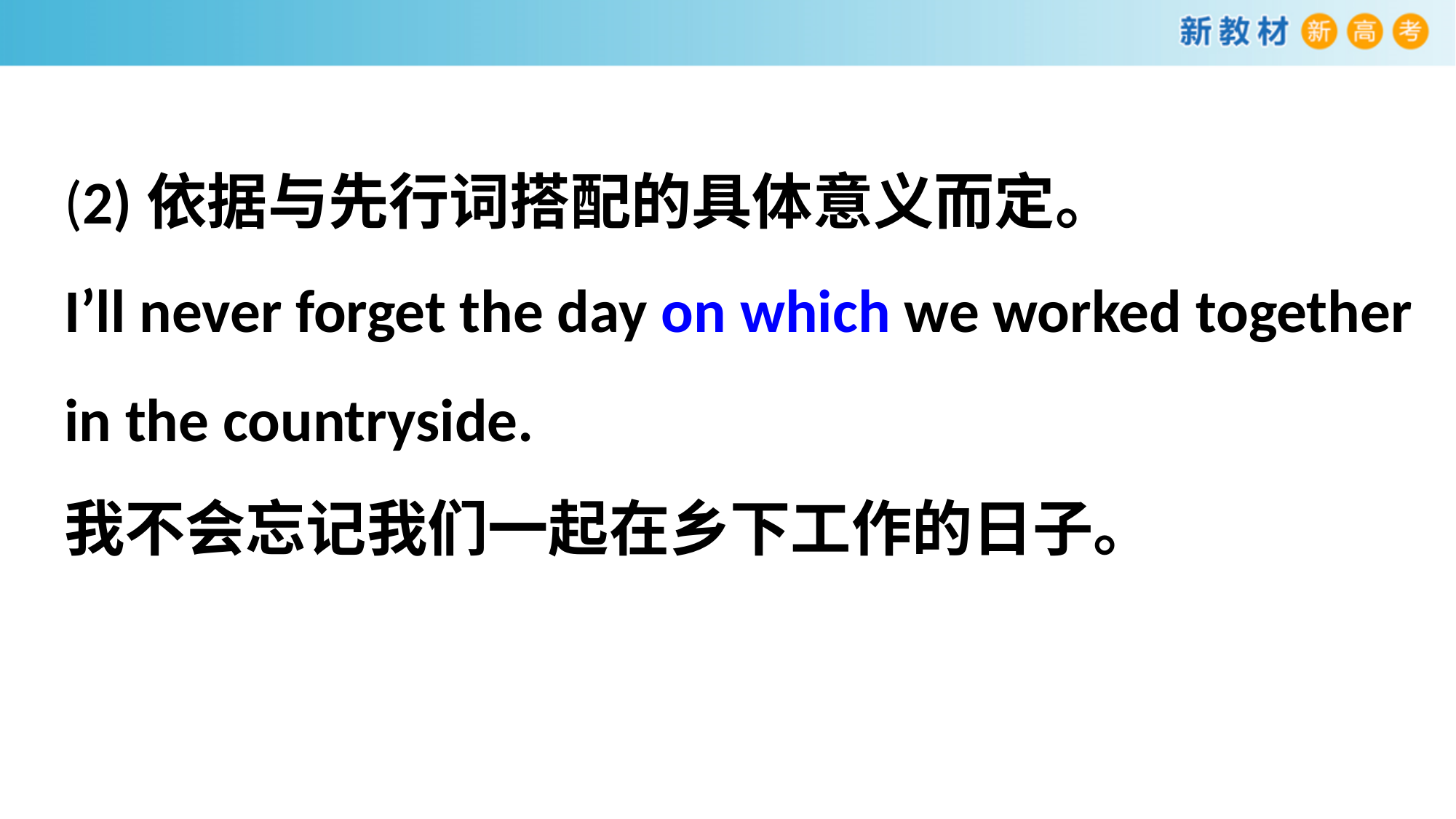

(2)依据与先行词搭配的具体意义而定。
I’ll never forget the day on which we worked together in the countryside.
我不会忘记我们一起在乡下工作的日子。